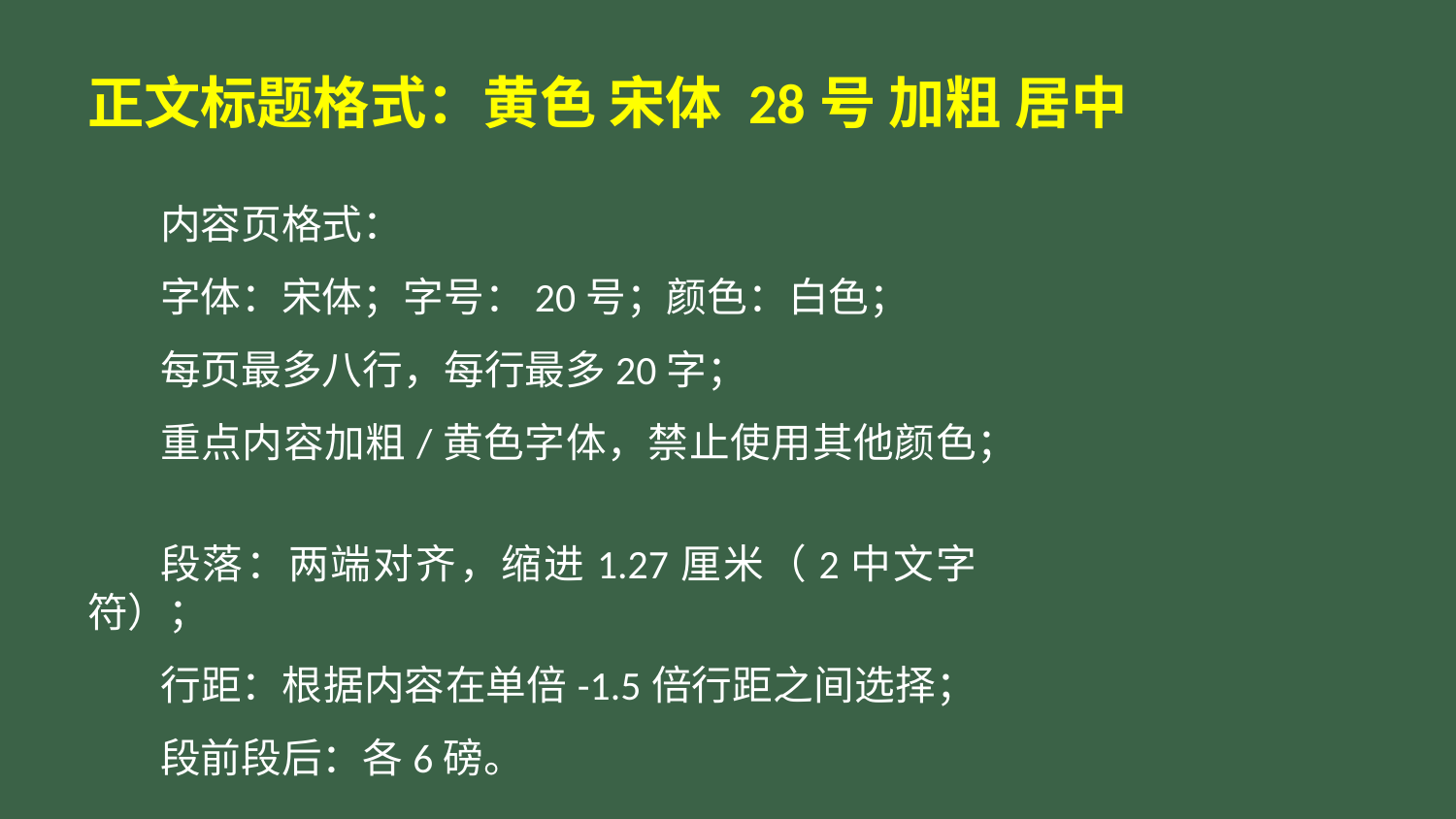

# 正文标题格式：黄色 宋体 28号 加粗 居中
内容页格式：
字体：宋体；字号：20号；颜色：白色；
每页最多八行，每行最多20字；
重点内容加粗/黄色字体，禁止使用其他颜色；
段落：两端对齐，缩进1.27厘米（2中文字符）；
行距：根据内容在单倍-1.5倍行距之间选择；
段前段后：各6磅。